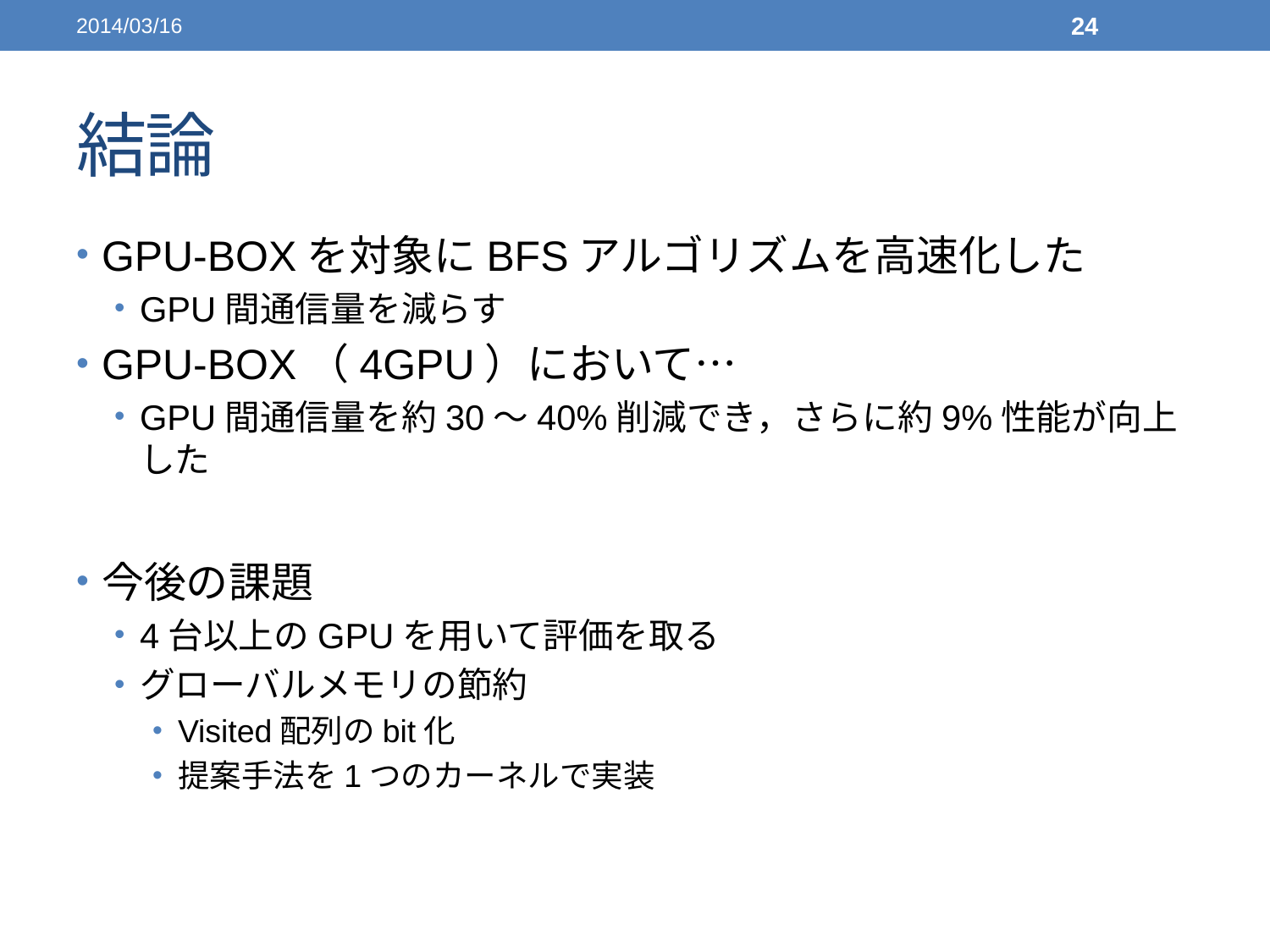

2014/03/16
24
# 結論
GPU-BOXを対象にBFSアルゴリズムを高速化した
GPU間通信量を減らす
GPU-BOX（4GPU）において…
GPU間通信量を約30〜40%削減でき，さらに約9%性能が向上した

今後の課題
4台以上のGPUを用いて評価を取る
グローバルメモリの節約
Visited配列のbit化
提案手法を1つのカーネルで実装